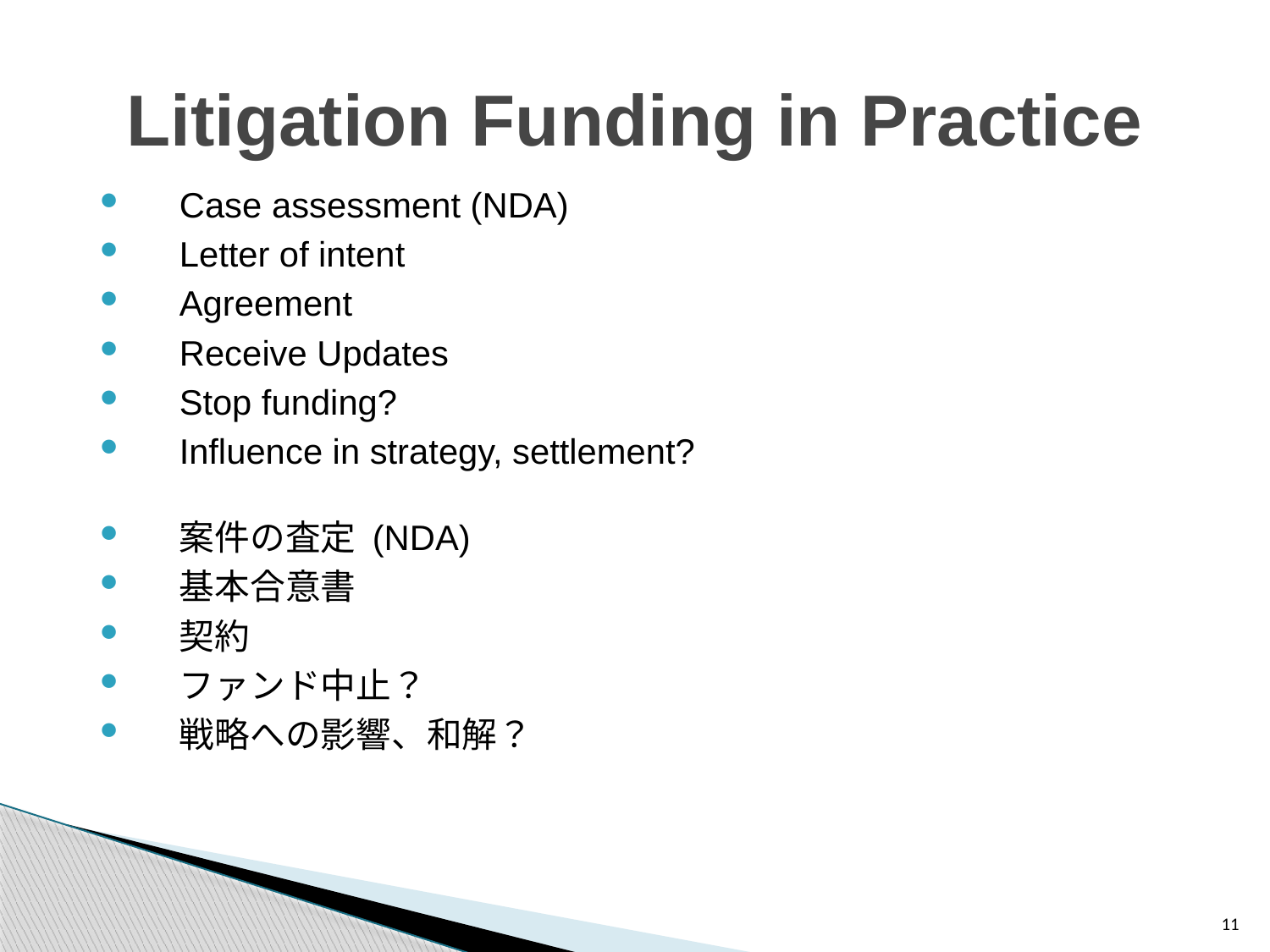

# Litigation Funding in Practice
Case assessment (NDA)
Letter of intent
Agreement
Receive Updates
Stop funding?
Influence in strategy, settlement?

案件の査定 (NDA)
基本合意書
契約
ファンド中止？
戦略への影響、和解？

11